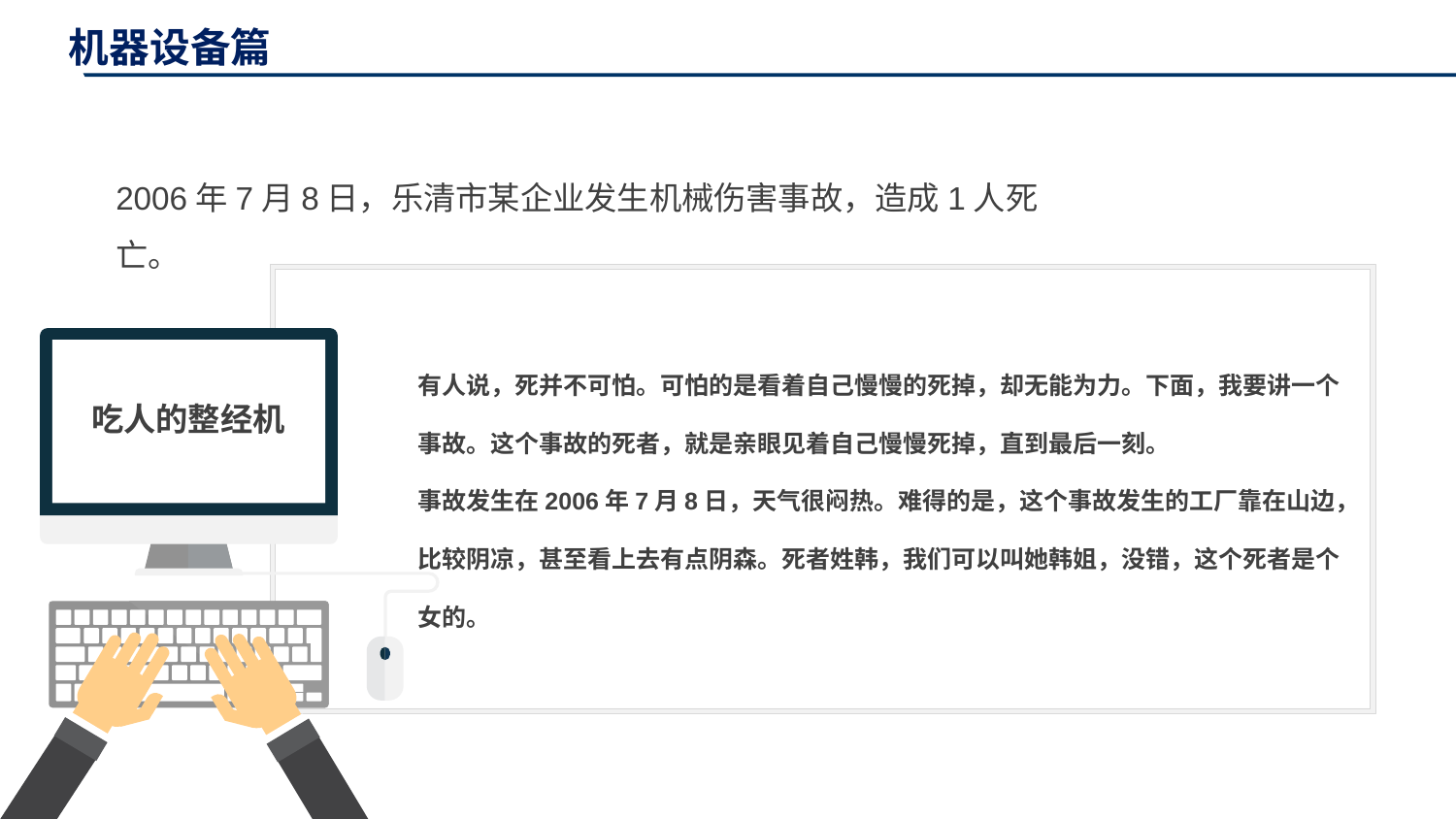

机器设备篇

2006年7月8日，乐清市某企业发生机械伤害事故，造成1人死亡。

有人说，死并不可怕。可怕的是看着自己慢慢的死掉，却无能为力。下面，我要讲一个事故。这个事故的死者，就是亲眼见着自己慢慢死掉，直到最后一刻。
事故发生在2006年7月8日，天气很闷热。难得的是，这个事故发生的工厂靠在山边，比较阴凉，甚至看上去有点阴森。死者姓韩，我们可以叫她韩姐，没错，这个死者是个女的。
吃人的整经机